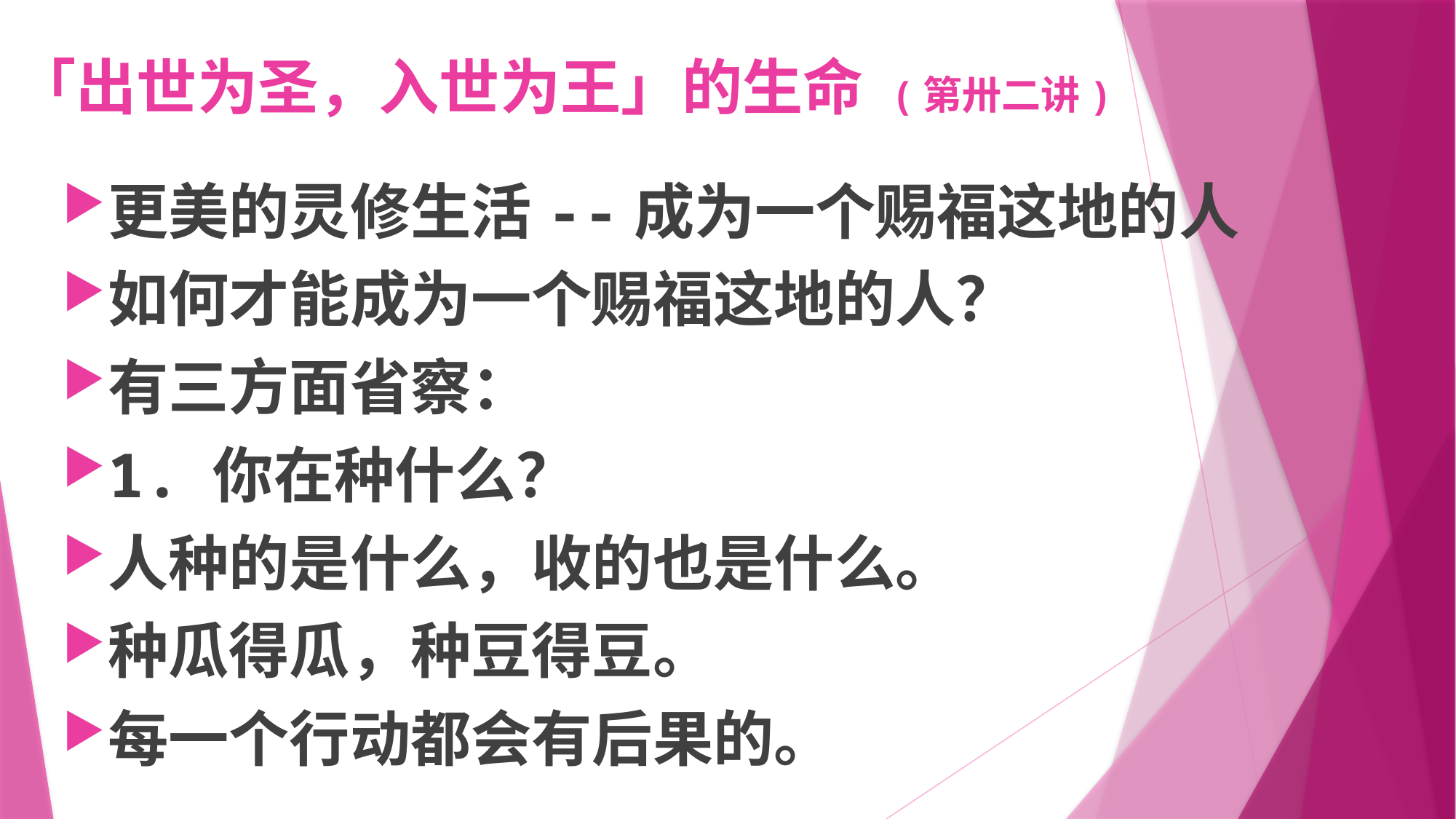

# 「出世为圣，入世为王」的生命 (第卅二讲)
更美的灵修生活--成为一个赐福这地的人
如何才能成为一个赐福这地的人？
有三方面省察：
1.	你在种什么？
人种的是什么，收的也是什么。
种瓜得瓜，种豆得豆。
每一个行动都会有后果的。